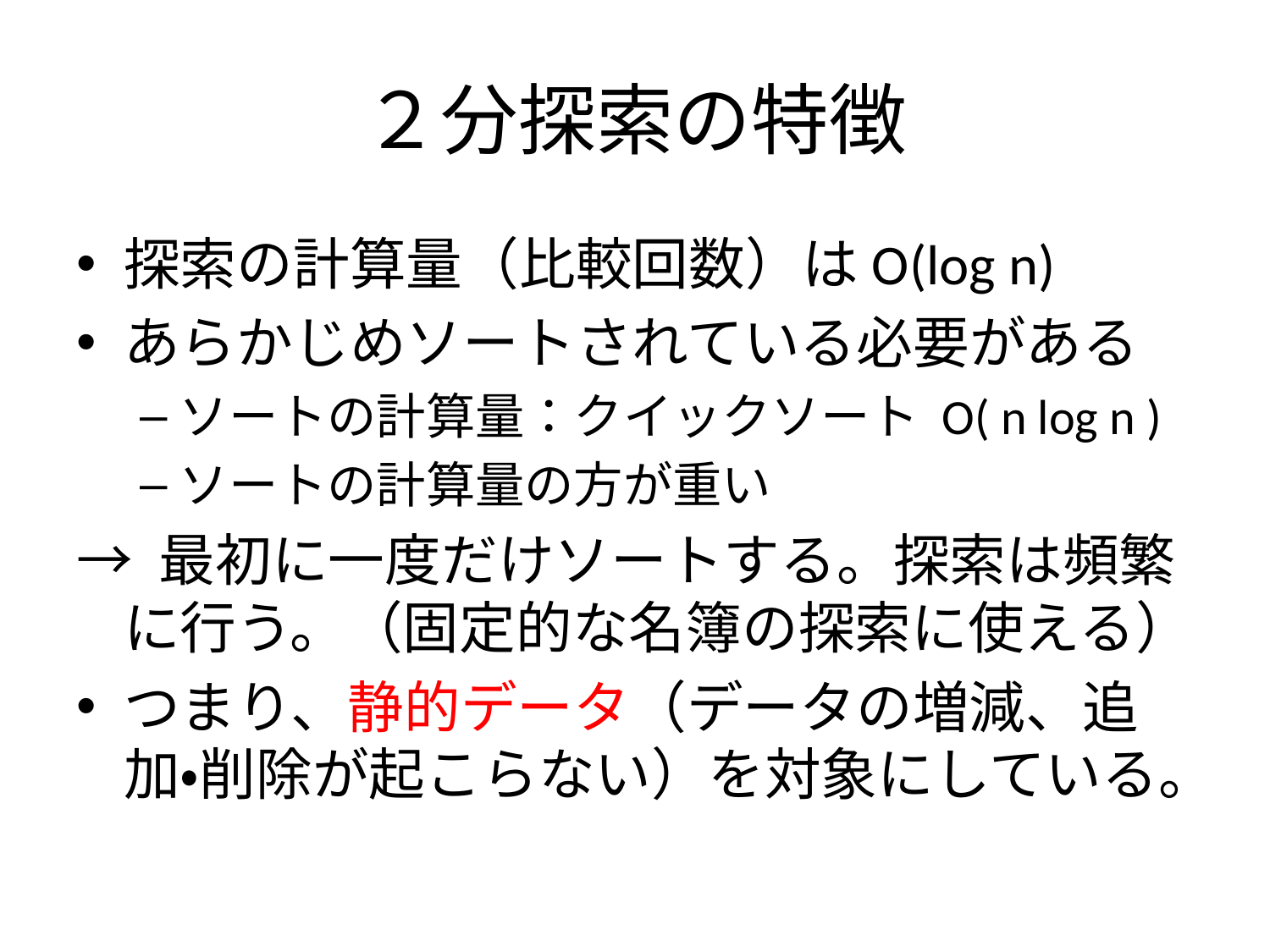

# ２分探索の特徴
探索の計算量（比較回数）はO(log n)
あらかじめソートされている必要がある
ソートの計算量：クイックソート O( n log n )
ソートの計算量の方が重い
→ 最初に一度だけソートする。探索は頻繁に行う。（固定的な名簿の探索に使える）
つまり、静的データ（データの増減、追加・削除が起こらない）を対象にしている。